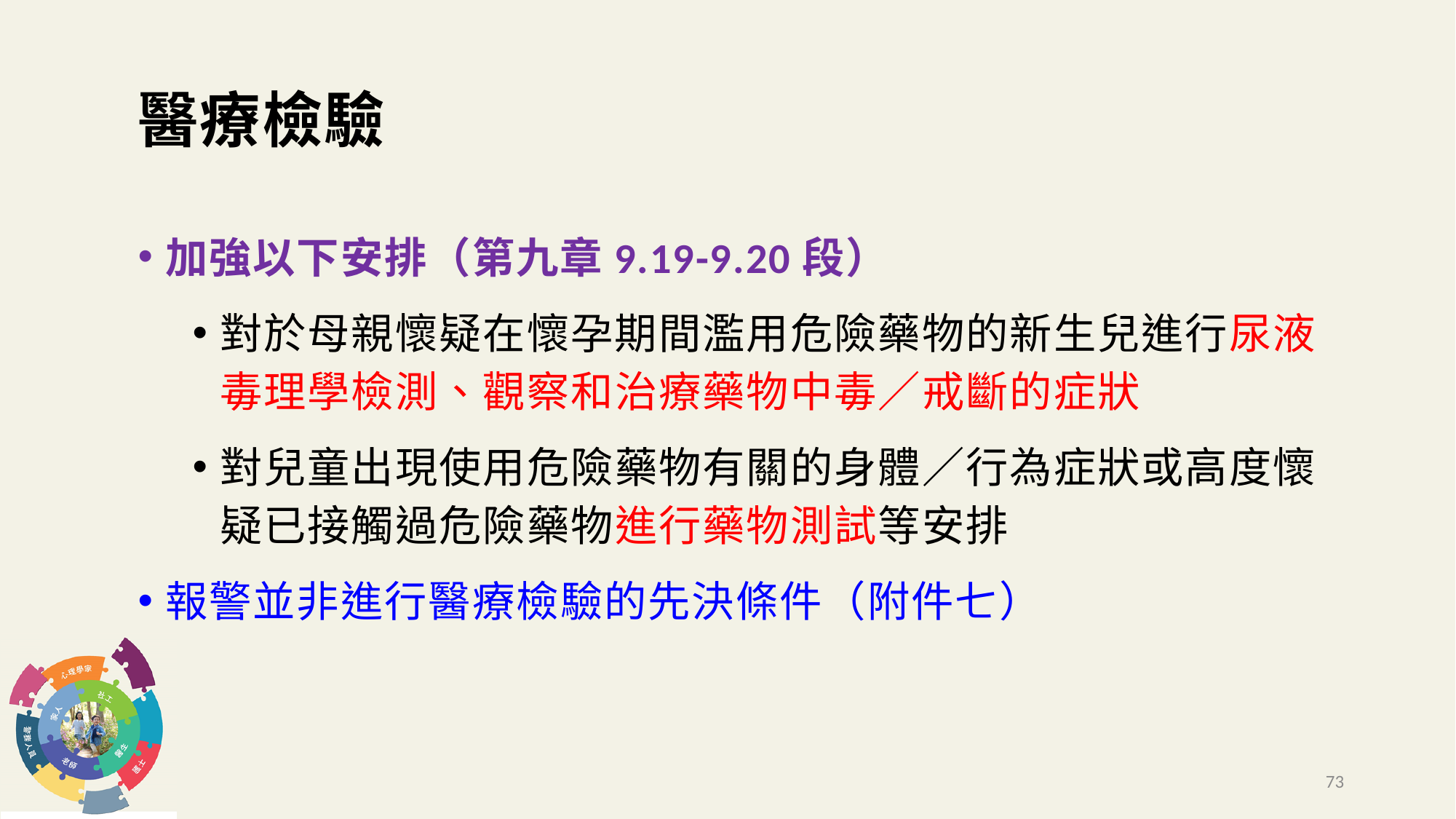

# 醫療檢驗
加強以下安排（第九章9.19-9.20段）
對於母親懷疑在懷孕期間濫用危險藥物的新生兒進行尿液毒理學檢測、觀察和治療藥物中毒／戒斷的症狀
對兒童出現使用危險藥物有關的身體／行為症狀或高度懷疑已接觸過危險藥物進行藥物測試等安排
報警並非進行醫療檢驗的先決條件（附件七）

73